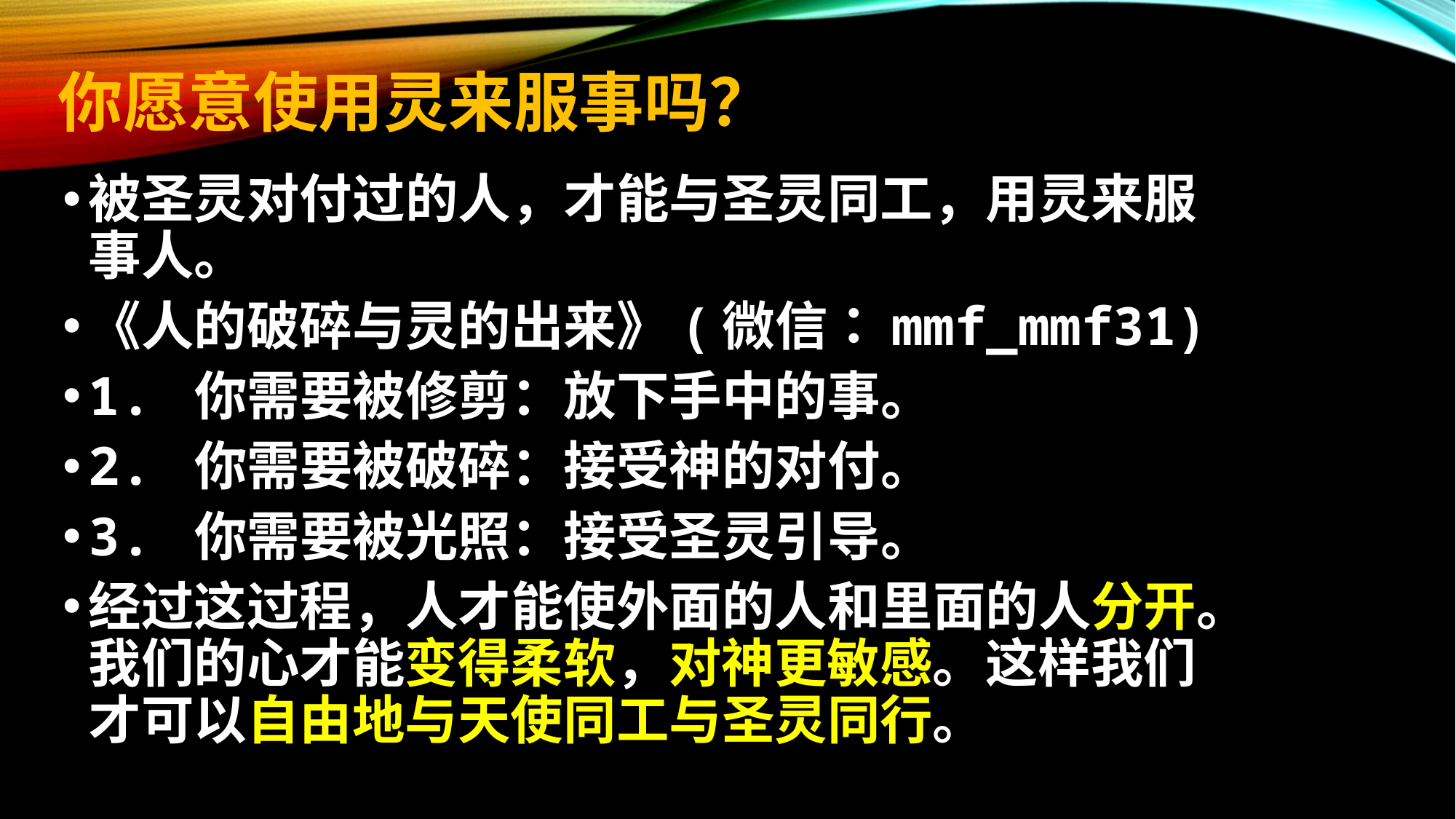

# 你愿意使用灵来服事吗？
被圣灵对付过的人，才能与圣灵同工，用灵来服事人。
《人的破碎与灵的出来》(微信：mmf_mmf31)
1. 你需要被修剪：放下手中的事。
2. 你需要被破碎：接受神的对付。
3. 你需要被光照：接受圣灵引导。
经过这过程，人才能使外面的人和里面的人分开。我们的心才能变得柔软，对神更敏感。这样我们才可以自由地与天使同工与圣灵同行。